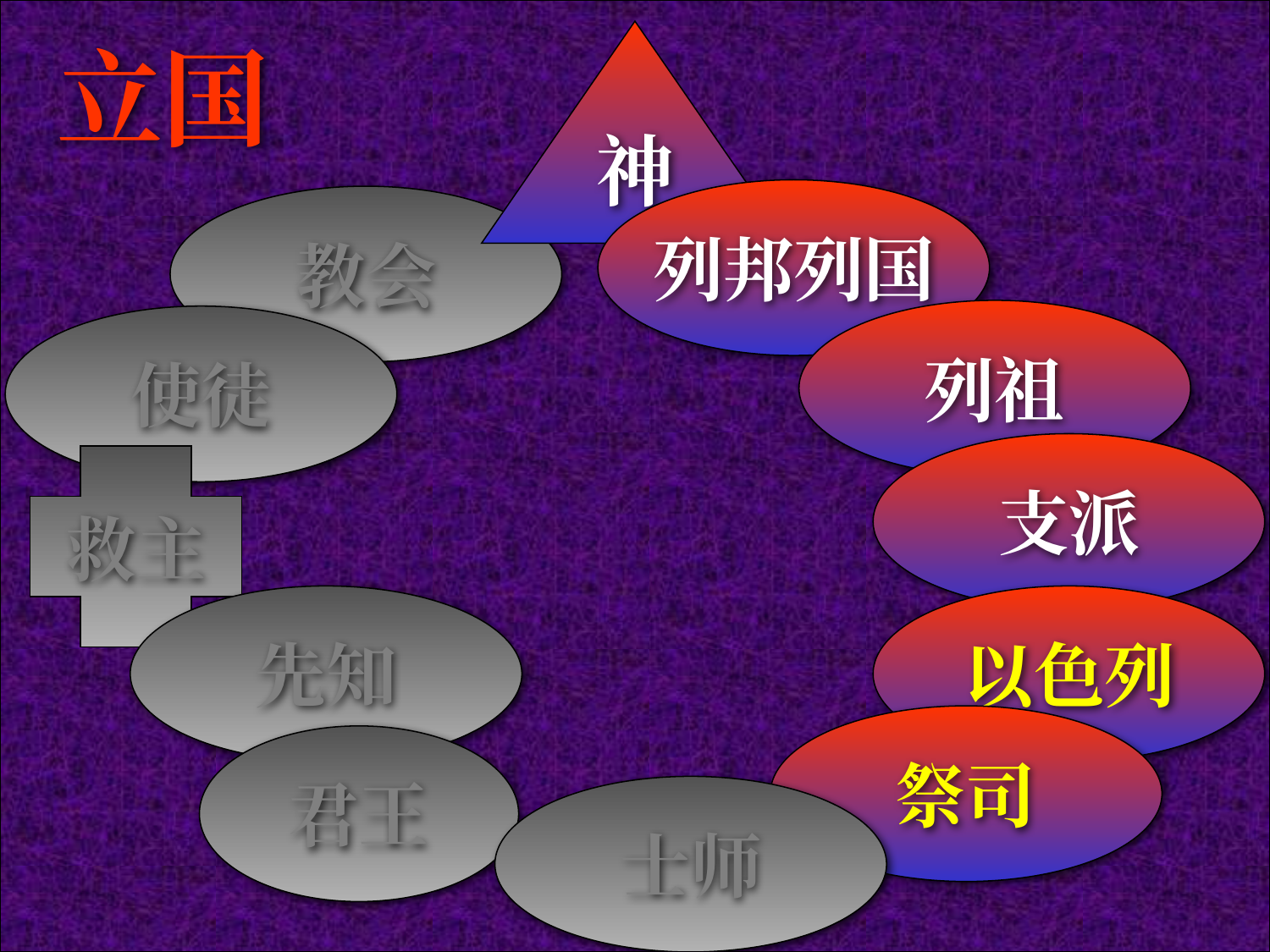

神
立国

列邦列国

教会

列祖

使徒

支派

救主

先知

以色列

祭司

君王

士师